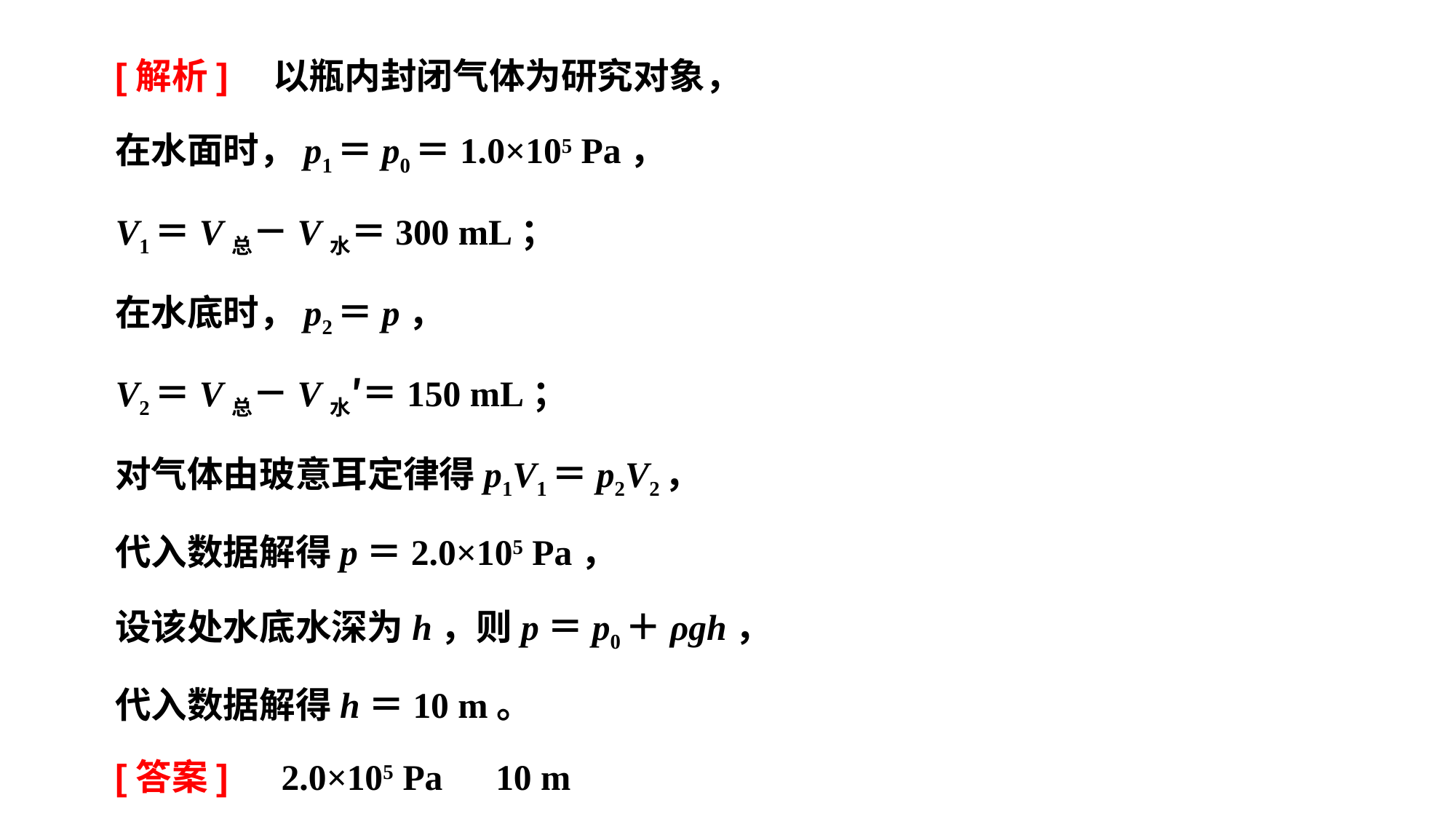

[解析]　以瓶内封闭气体为研究对象，
在水面时，p1＝p0＝1.0×105 Pa，
V1＝V总－V水＝300 mL；
在水底时，p2＝p，
V2＝V总－V水′＝150 mL；
对气体由玻意耳定律得p1V1＝p2V2，
代入数据解得p＝2.0×105 Pa，
设该处水底水深为h，则p＝p0＋ρgh，
代入数据解得h＝10 m。
[答案]　2.0×105 Pa　10 m